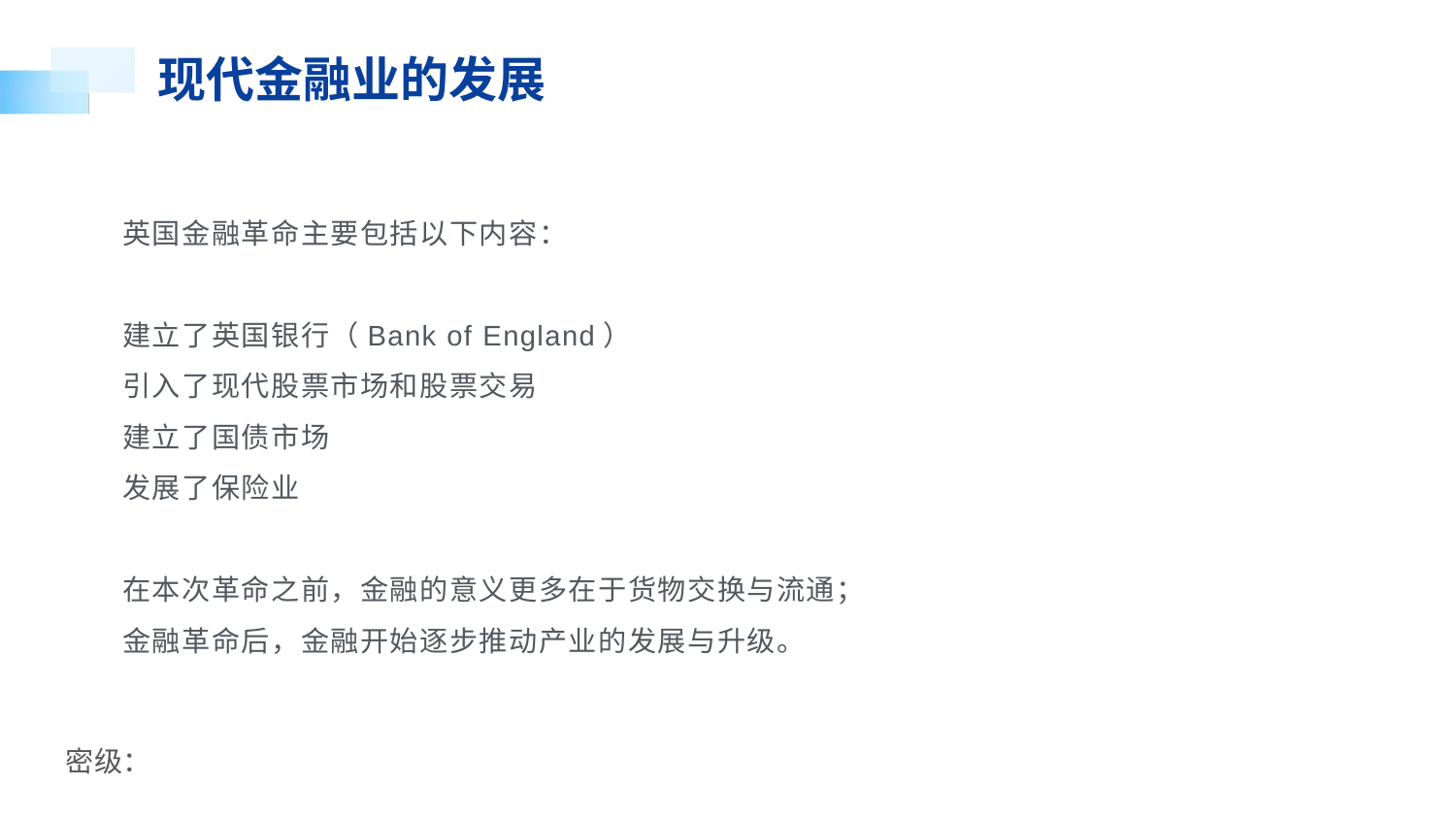

R:8
G:64
B:156
现代金融业的发展
R:0
G:89
B:233
英国金融革命主要包括以下内容：

建立了英国银行（Bank of England）
引入了现代股票市场和股票交易
建立了国债市场
发展了保险业

在本次革命之前，金融的意义更多在于货物交换与流通；
金融革命后，金融开始逐步推动产业的发展与升级。
R:0
G:183
B:255
R:250
G:135
B:56
R:244
G:244
B:244